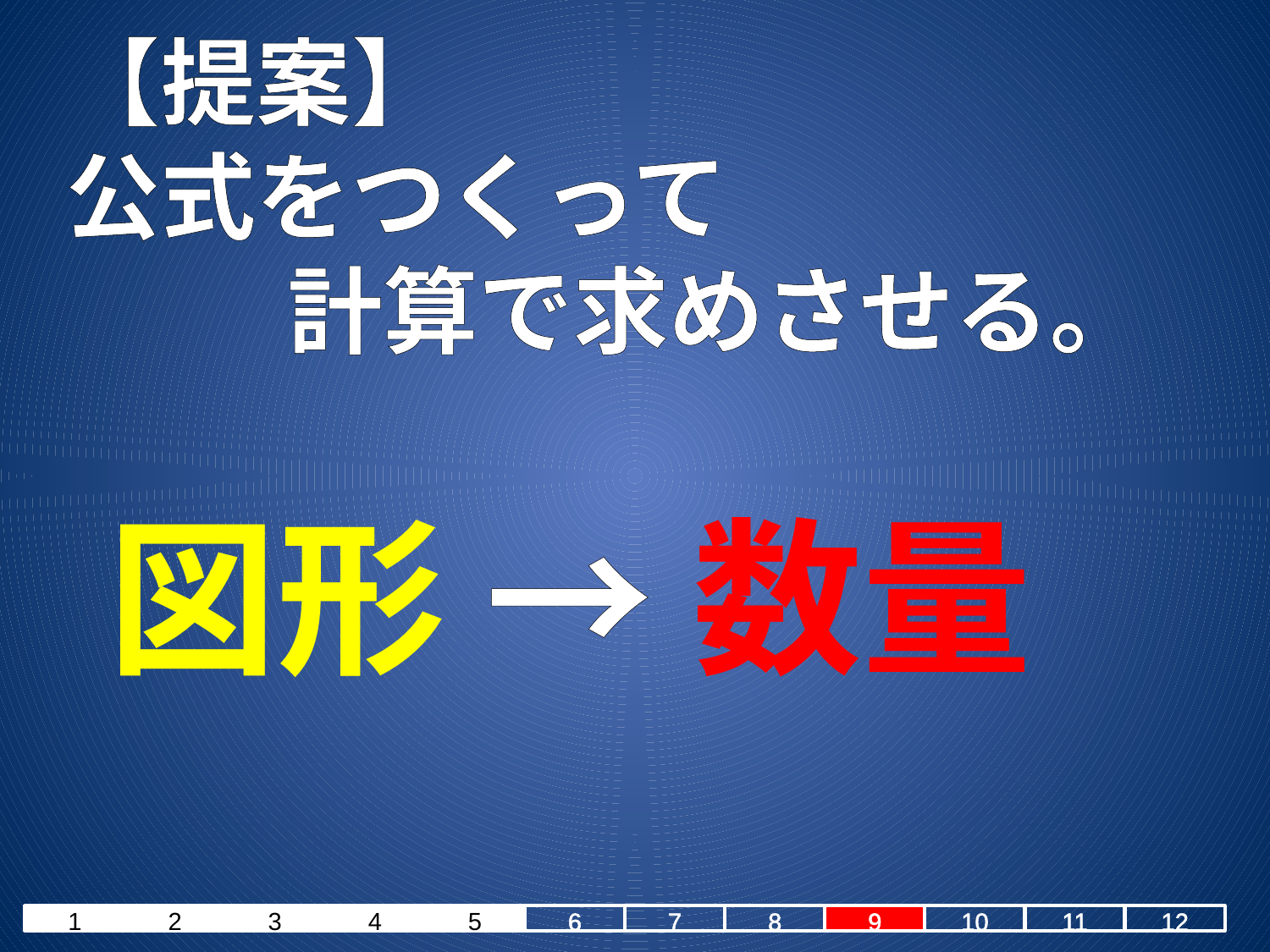

# 【提案】 公式をつくって 　計算で求めさせる。
図形 → 数量
1
2
3
4
5
6
7
8
9
10
11
12